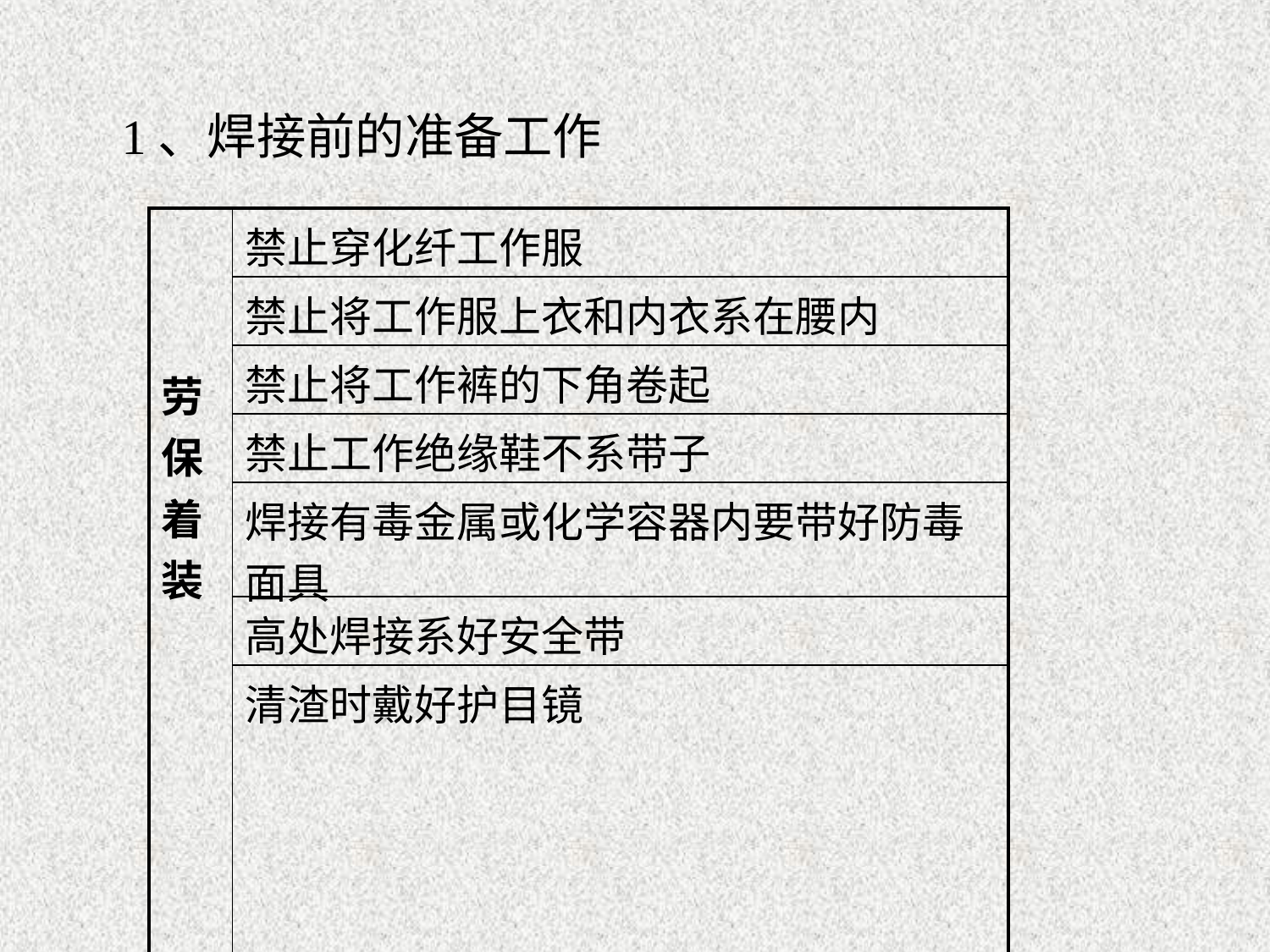

1、焊接前的准备工作
| 劳保着装 | 禁止穿化纤工作服 |
| --- | --- |
|  | 禁止将工作服上衣和内衣系在腰内 |
|  | 禁止将工作裤的下角卷起 |
|  | 禁止工作绝缘鞋不系带子 |
|  | 焊接有毒金属或化学容器内要带好防毒面具 |
|  | 高处焊接系好安全带 |
|  | 清渣时戴好护目镜 |